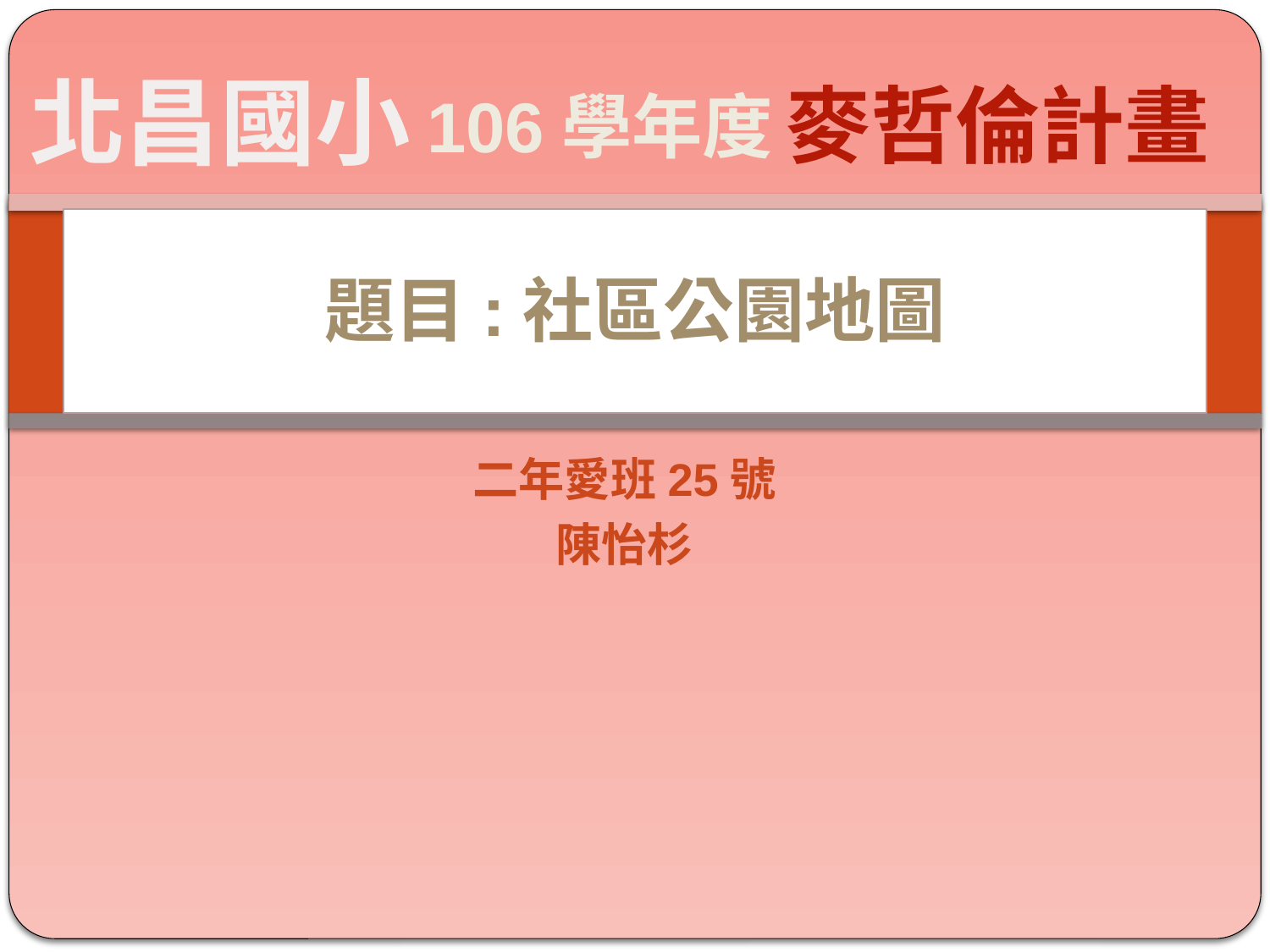

北昌國小
麥哲倫計畫
106學年度
# 題目:社區公園地圖
二年愛班25號
陳怡杉